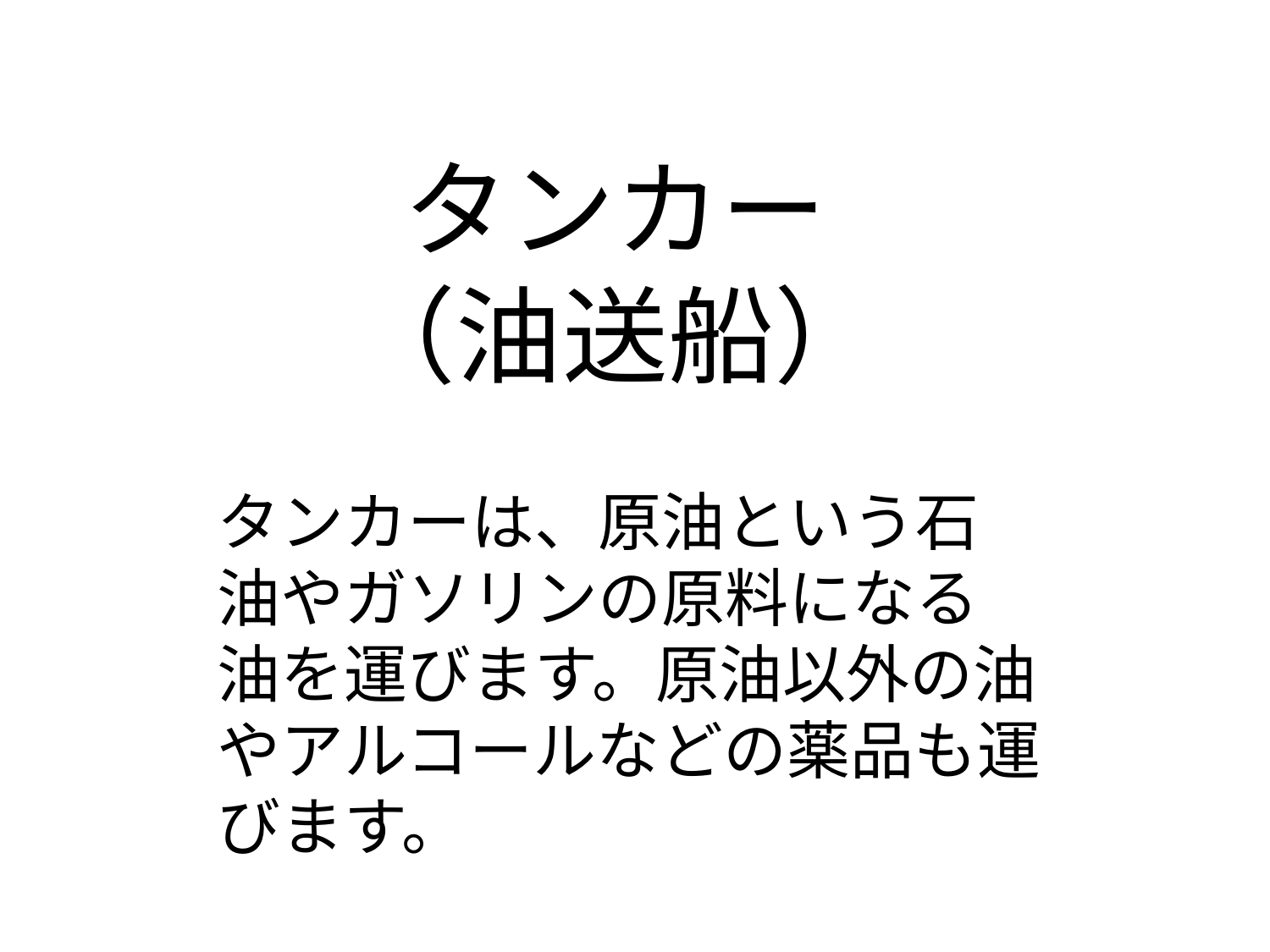

タンカー
（油送船）

タンカーは、原油という石油やガソリンの原料になる油を運びます。原油以外の油やアルコールなどの薬品も運びます。